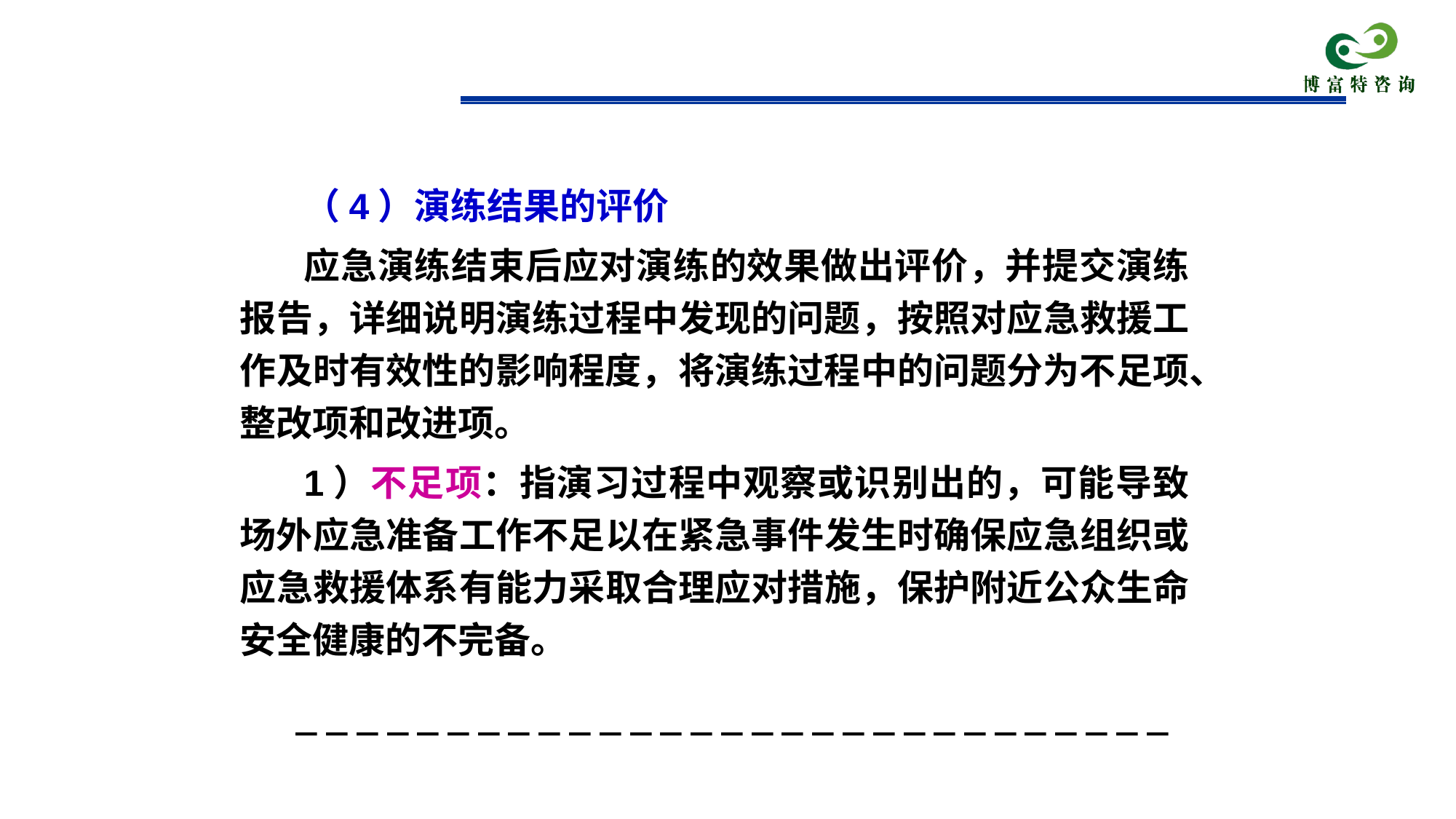

# （4）演练结果的评价
应急演练结束后应对演练的效果做出评价，并提交演练报告，详细说明演练过程中发现的问题，按照对应急救援工作及时有效性的影响程度，将演练过程中的问题分为不足项、整改项和改进项。
1）不足项：指演习过程中观察或识别出的，可能导致场外应急准备工作不足以在紧急事件发生时确保应急组织或应急救援体系有能力采取合理应对措施，保护附近公众生命安全健康的不完备。

－－－－－－－－－－－－－－－－－－－－－－－－－－－－－